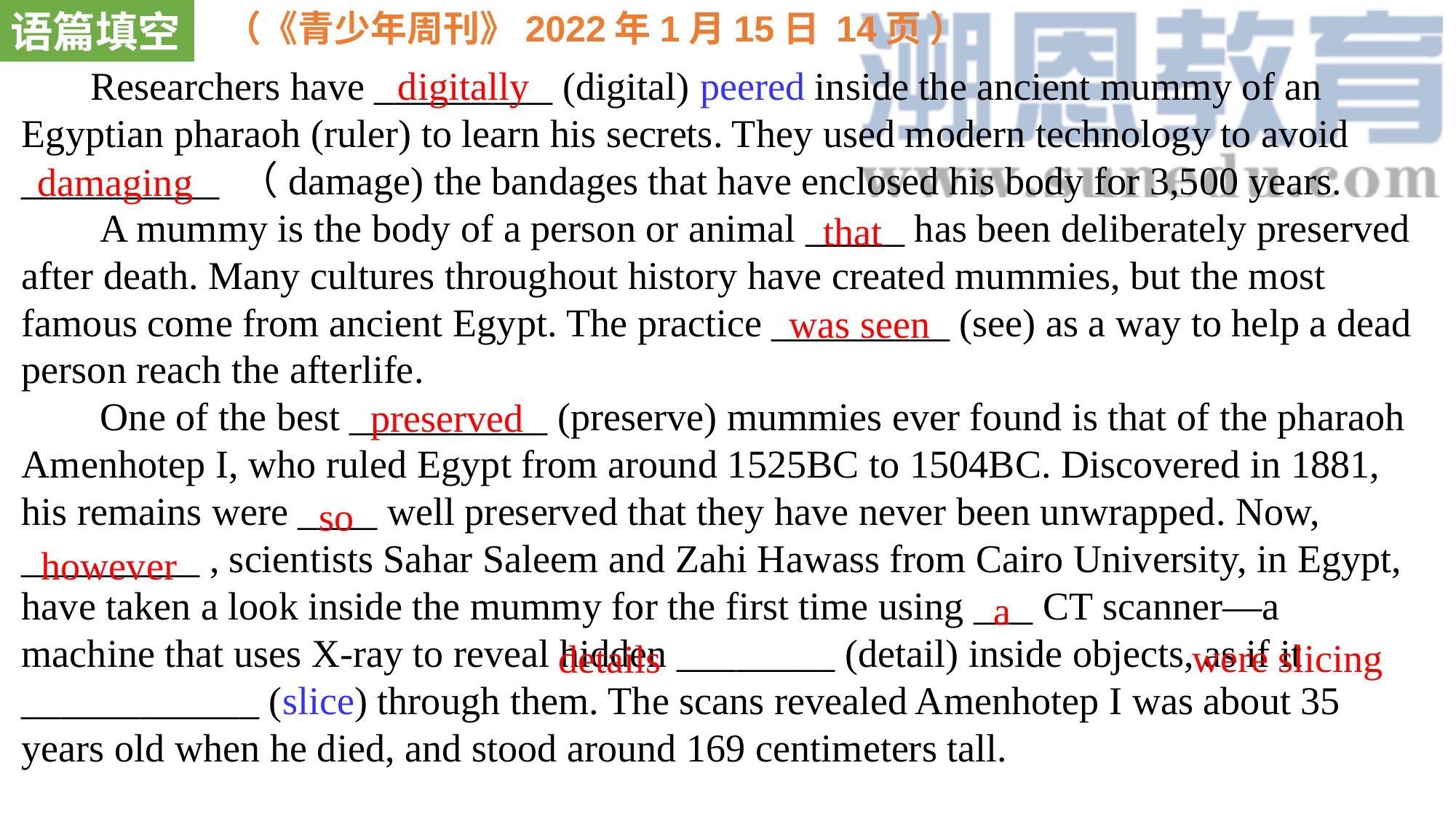

语篇填空
（《青少年周刊》2022年1月15日 14页 ）
       Researchers have _________ (digital) peered inside the ancient mummy of an Egyptian pharaoh (ruler) to learn his secrets. They used modern technology to avoid __________ （damage) the bandages that have enclosed his body for 3,500 years.
        A mummy is the body of a person or animal _____ has been deliberately preserved after death. Many cultures throughout history have created mummies, but the most famous come from ancient Egypt. The practice _________ (see) as a way to help a dead person reach the afterlife.
        One of the best __________ (preserve) mummies ever found is that of the pharaoh Amenhotep I, who ruled Egypt from around 1525BC to 1504BC. Discovered in 1881, his remains were ____ well preserved that they have never been unwrapped. Now, _________ , scientists Sahar Saleem and Zahi Hawass from Cairo University, in Egypt, have taken a look inside the mummy for the first time using ___ CT scanner—a machine that uses X-ray to reveal hidden ________ (detail) inside objects, as if it ____________ (slice) through them. The scans revealed Amenhotep I was about 35 years old when he died, and stood around 169 centimeters tall.

digitally
damaging
that
was seen
preserved
so
however
a
were slicing
details